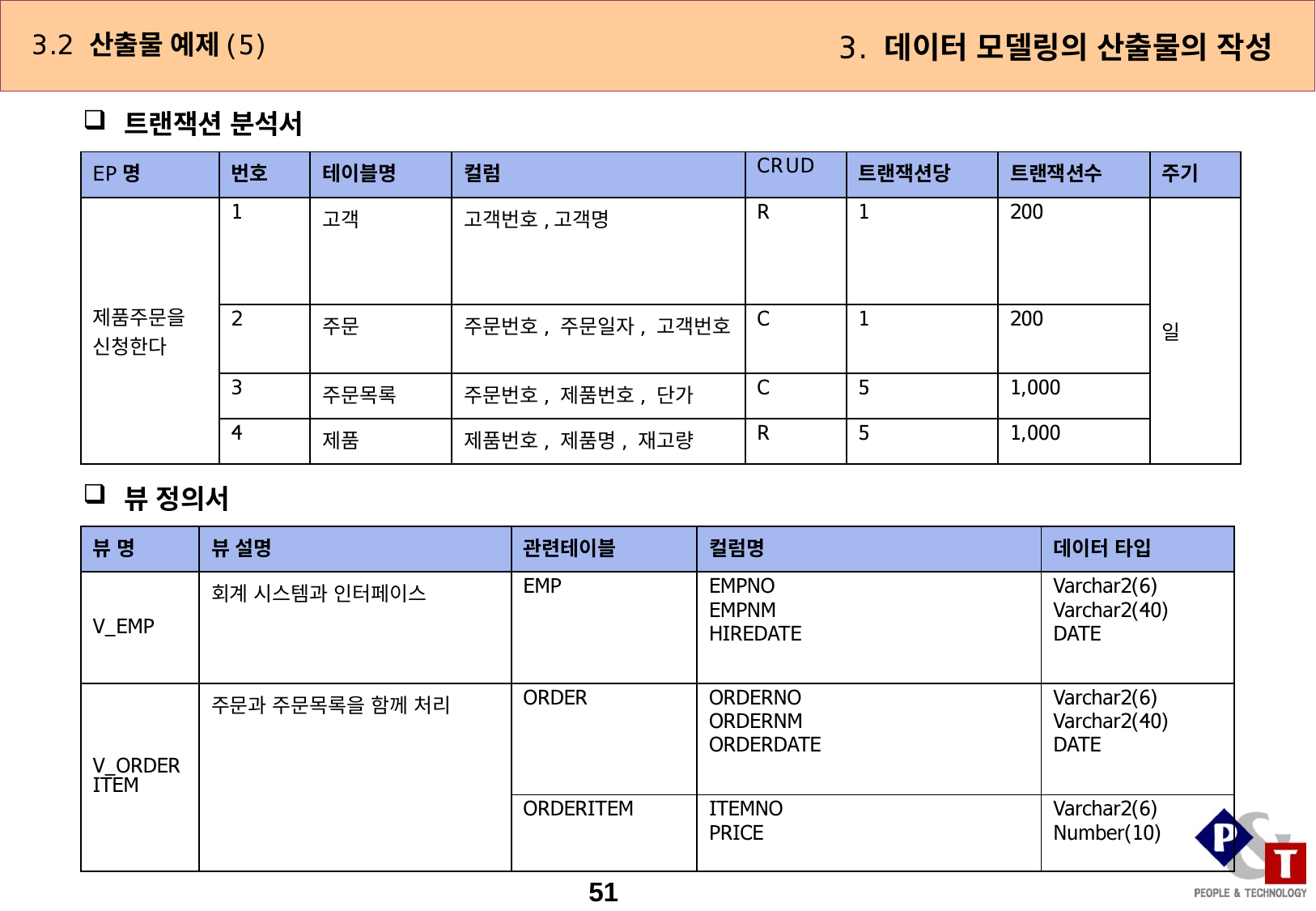

3.2 산출물 예제(5)
3. 데이터 모델링의 산출물의 작성
 트랜잭션 분석서
| EP명 | 번호 | 테이블명 | 컬럼 | CRUD | 트랜잭션당 | 트랜잭션수 | 주기 |
| --- | --- | --- | --- | --- | --- | --- | --- |
| 제품주문을 신청한다 | 1 | 고객 | 고객번호,고객명 | R | 1 | 200 | 일 |
|  | 2 | 주문 | 주문번호, 주문일자, 고객번호 | C | 1 | 200 |  |
|  | 3 | 주문목록 | 주문번호, 제품번호, 단가 | C | 5 | 1,000 |  |
|  | 4 | 제품 | 제품번호, 제품명, 재고량 | R | 5 | 1,000 |  |
 뷰 정의서
| 뷰 명 | 뷰 설명 | 관련테이블 | 컬럼명 | 데이터 타입 |
| --- | --- | --- | --- | --- |
| V\_EMP | 회계 시스템과 인터페이스 | EMP | EMPNO EMPNM HIREDATE | Varchar2(6) Varchar2(40) DATE |
| V\_ORDERITEM | 주문과 주문목록을 함께 처리 | ORDER | ORDERNO ORDERNM ORDERDATE | Varchar2(6) Varchar2(40) DATE |
|  |  | ORDERITEM | ITEMNO PRICE | Varchar2(6) Number(10) |